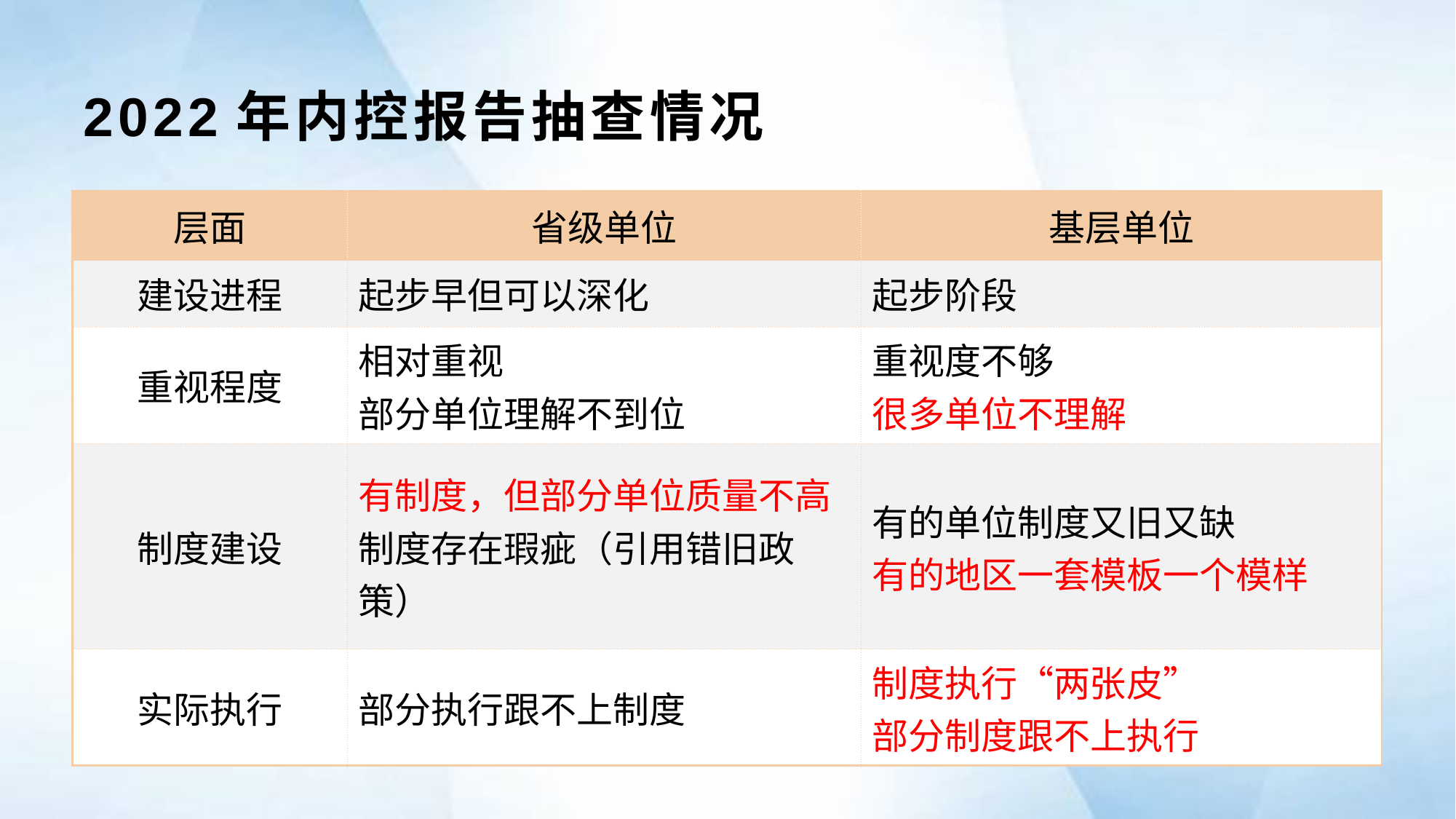

# 2022年内控报告抽查情况
| 层面 | 省级单位 | 基层单位 |
| --- | --- | --- |
| 建设进程 | 起步早但可以深化 | 起步阶段 |
| 重视程度 | 相对重视 部分单位理解不到位 | 重视度不够 很多单位不理解 |
| 制度建设 | 有制度，但部分单位质量不高 制度存在瑕疵（引用错旧政策） | 有的单位制度又旧又缺 有的地区一套模板一个模样 |
| 实际执行 | 部分执行跟不上制度 | 制度执行“两张皮” 部分制度跟不上执行 |
68